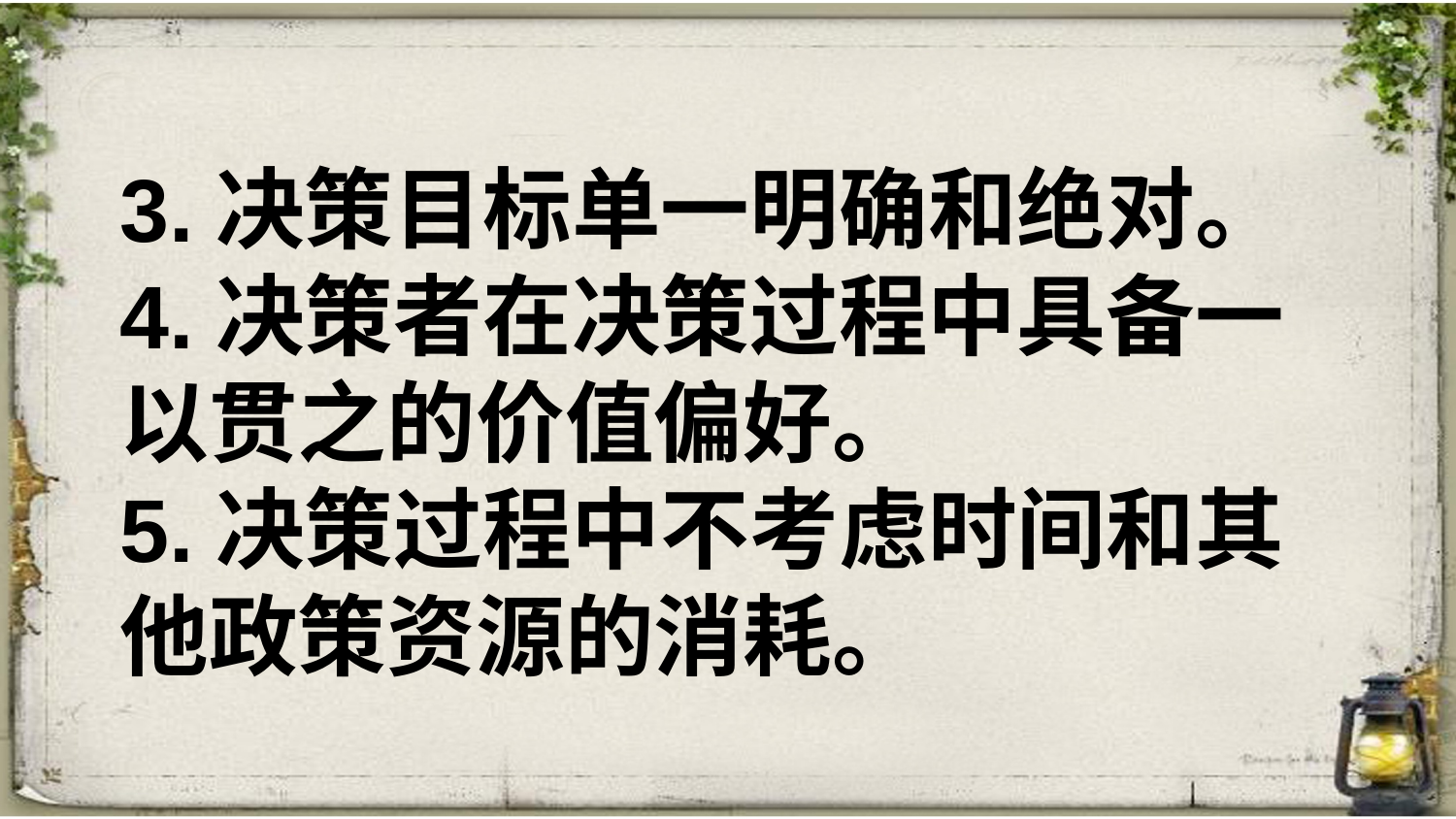

3.决策目标单一明确和绝对。
4.决策者在决策过程中具备一以贯之的价值偏好。
5.决策过程中不考虑时间和其他政策资源的消耗。